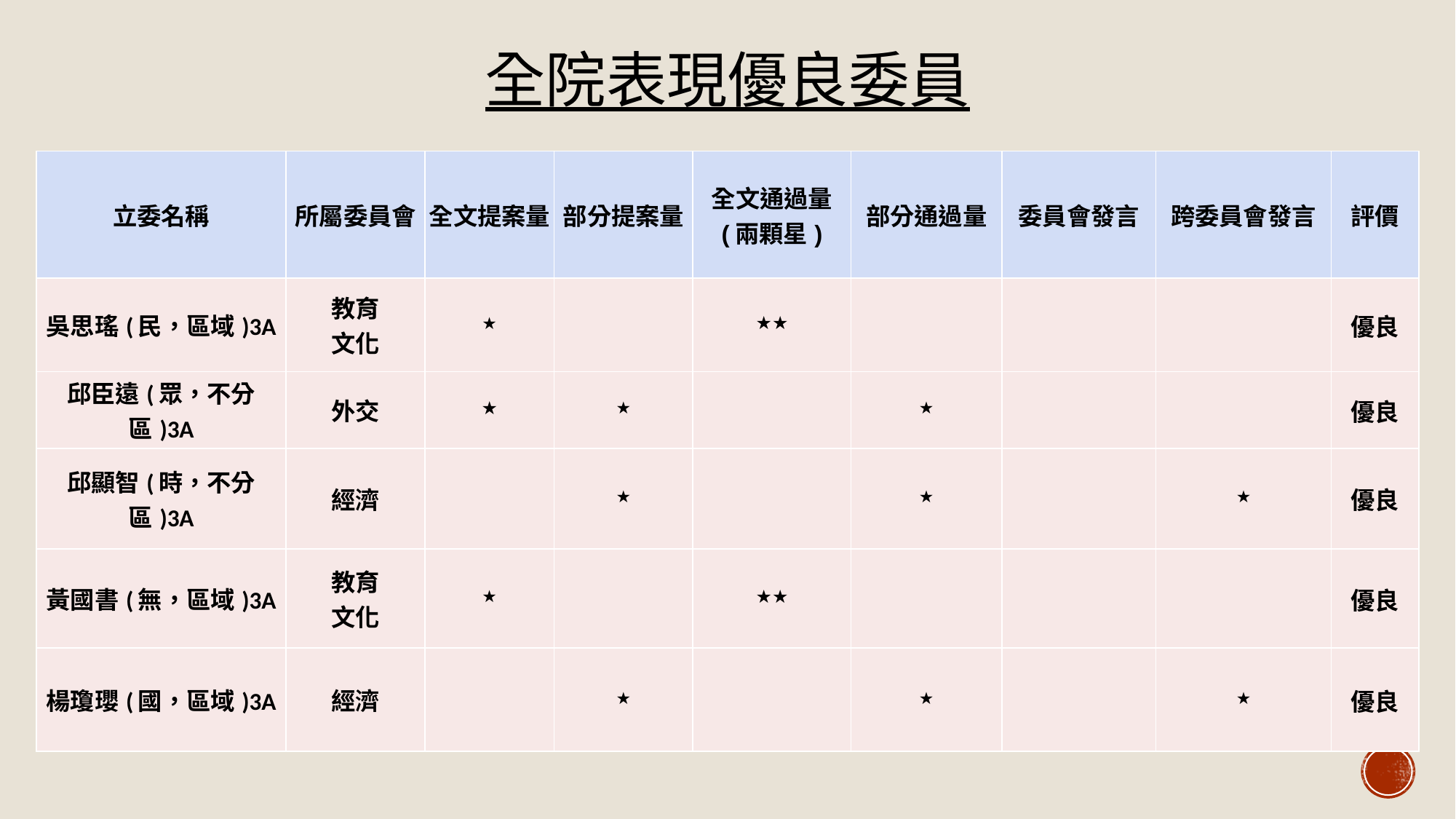

# 全院表現優良委員
| 立委名稱 | 所屬委員會 | 全文提案量 | 部分提案量 | 全文通過量 (兩顆星) | 部分通過量 | 委員會發言 | 跨委員會發言 | 評價 |
| --- | --- | --- | --- | --- | --- | --- | --- | --- |
| 吳思瑤(民，區域)3A | 教育 文化 | ★ |  | ★★ |  |  |  | 優良 |
| 邱臣遠(眾，不分區)3A | 外交 | ★ | ★ |  | ★ |  |  | 優良 |
| 邱顯智(時，不分區)3A | 經濟 |  | ★ |  | ★ |  | ★ | 優良 |
| 黃國書(無，區域)3A | 教育 文化 | ★ |  | ★★ |  |  |  | 優良 |
| 楊瓊瓔(國，區域)3A | 經濟 |  | ★ |  | ★ |  | ★ | 優良 |